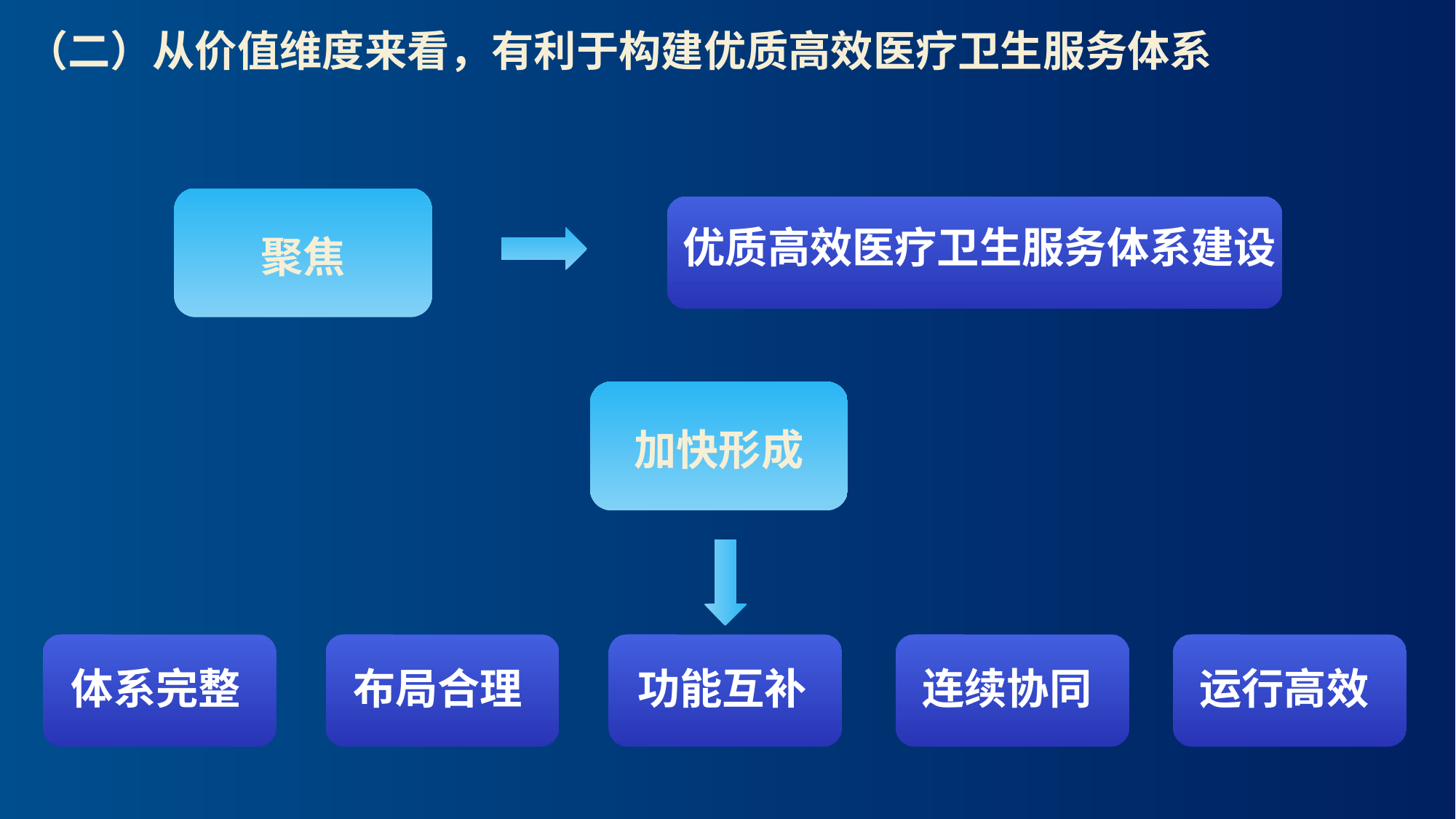

（二）从价值维度来看，有利于构建优质高效医疗卫生服务体系
聚焦

优质高效医疗卫生服务体系建设

加快形成

体系完整
布局合理
功能互补
连续协同
运行高效